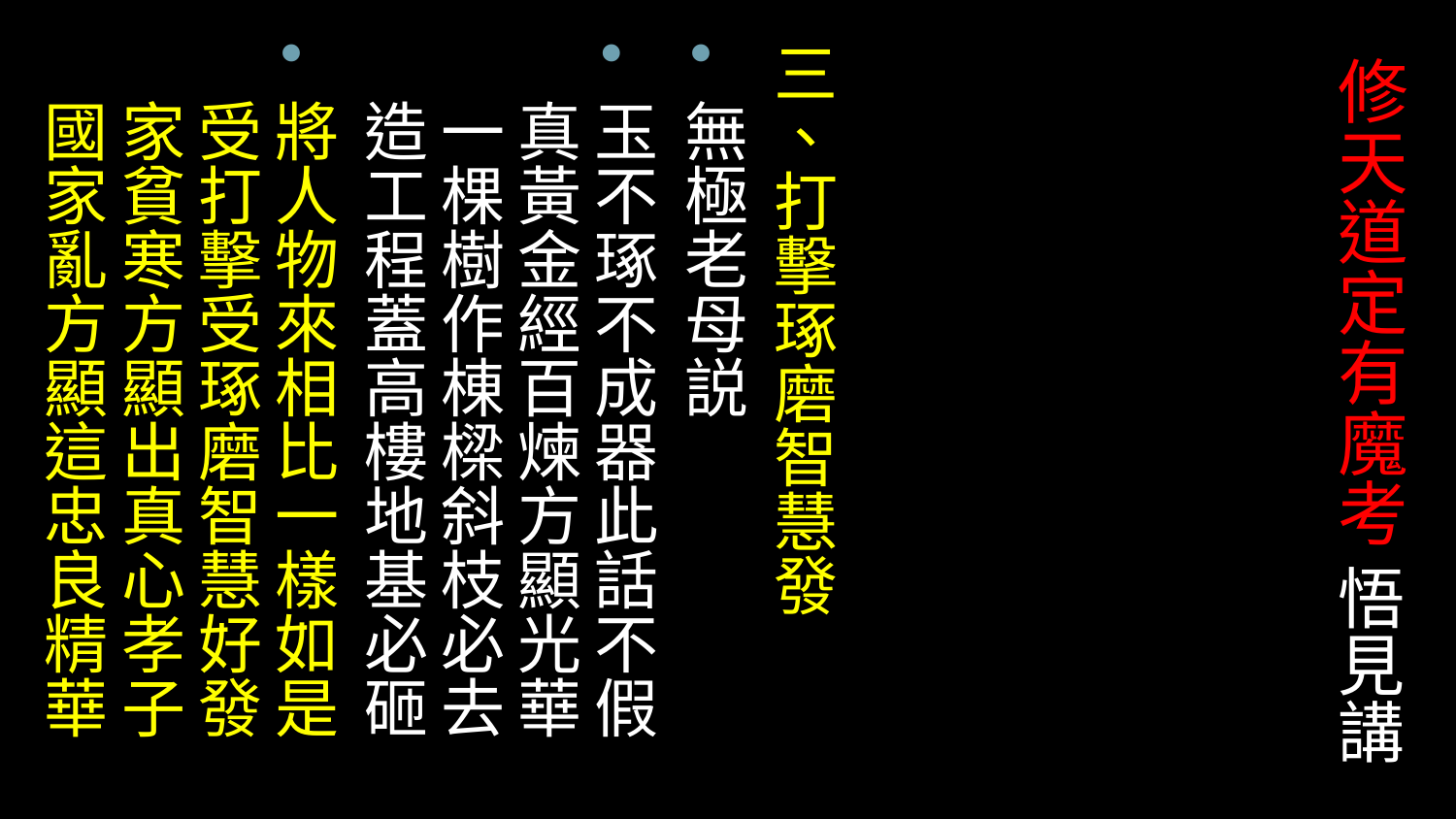

三、打擊琢磨智慧發
無極老母説
玉不琢不成器此話不假
真黃金經百煉方顯光華
一棵樹作棟樑斜枝必去
造工程蓋高樓地基必砸
將人物來相比一樣如是
受打擊受琢磨智慧好發
家貧寒方顯出真心孝子
國家亂方顯這忠良精華
# 修天道定有魔考 悟見講